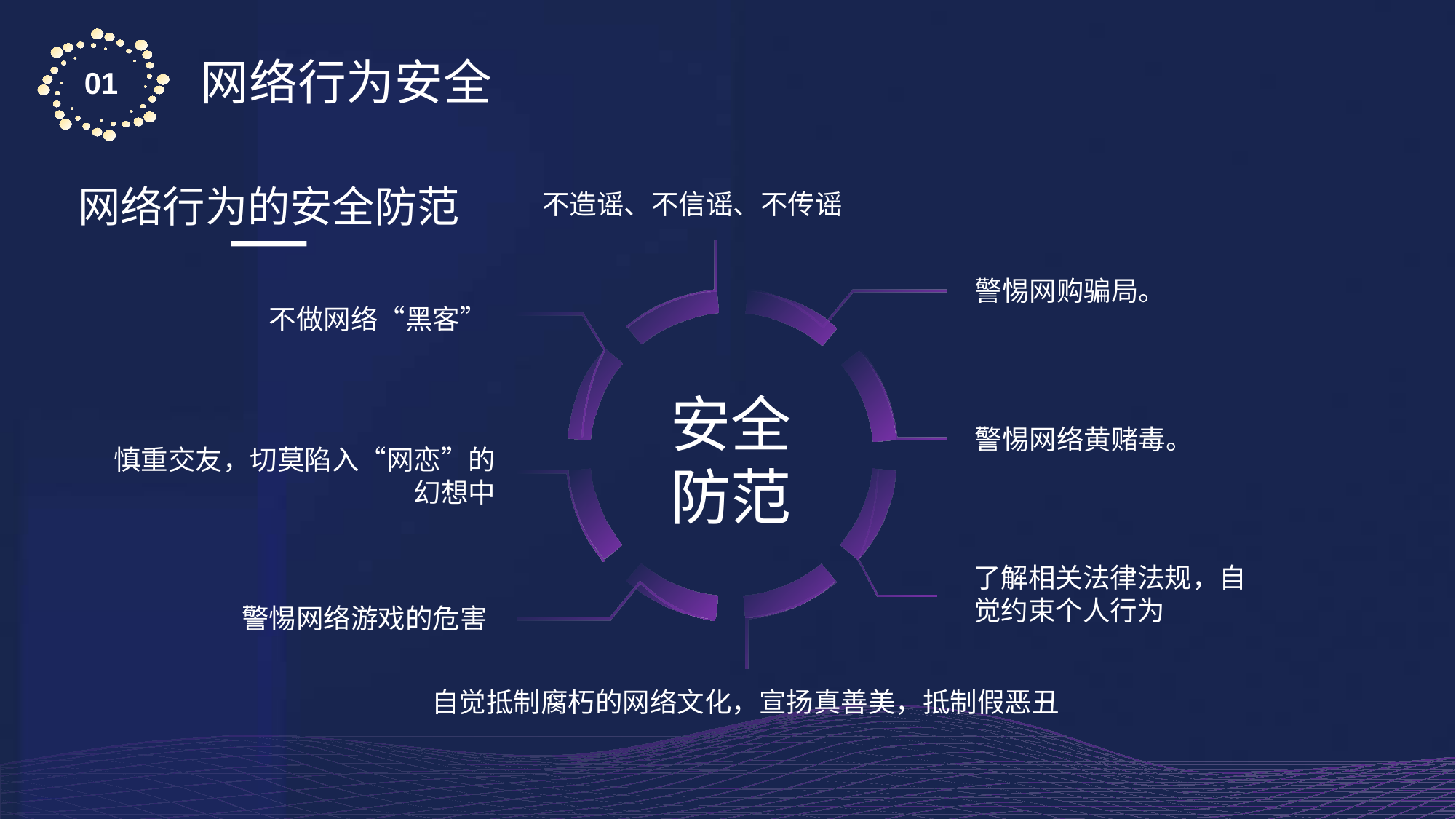

网络行为的安全防范
不造谣、不信谣、不传谣

警惕网购骗局。
不做网络“黑客”
安全
防范
警惕网络黄赌毒。
慎重交友，切莫陷入“网恋”的
幻想中
了解相关法律法规，自觉约束个人行为
警惕网络游戏的危害
自觉抵制腐朽的网络文化，宣扬真善美，抵制假恶丑

行业PPT模板http://www.1ppt.com/hangye/